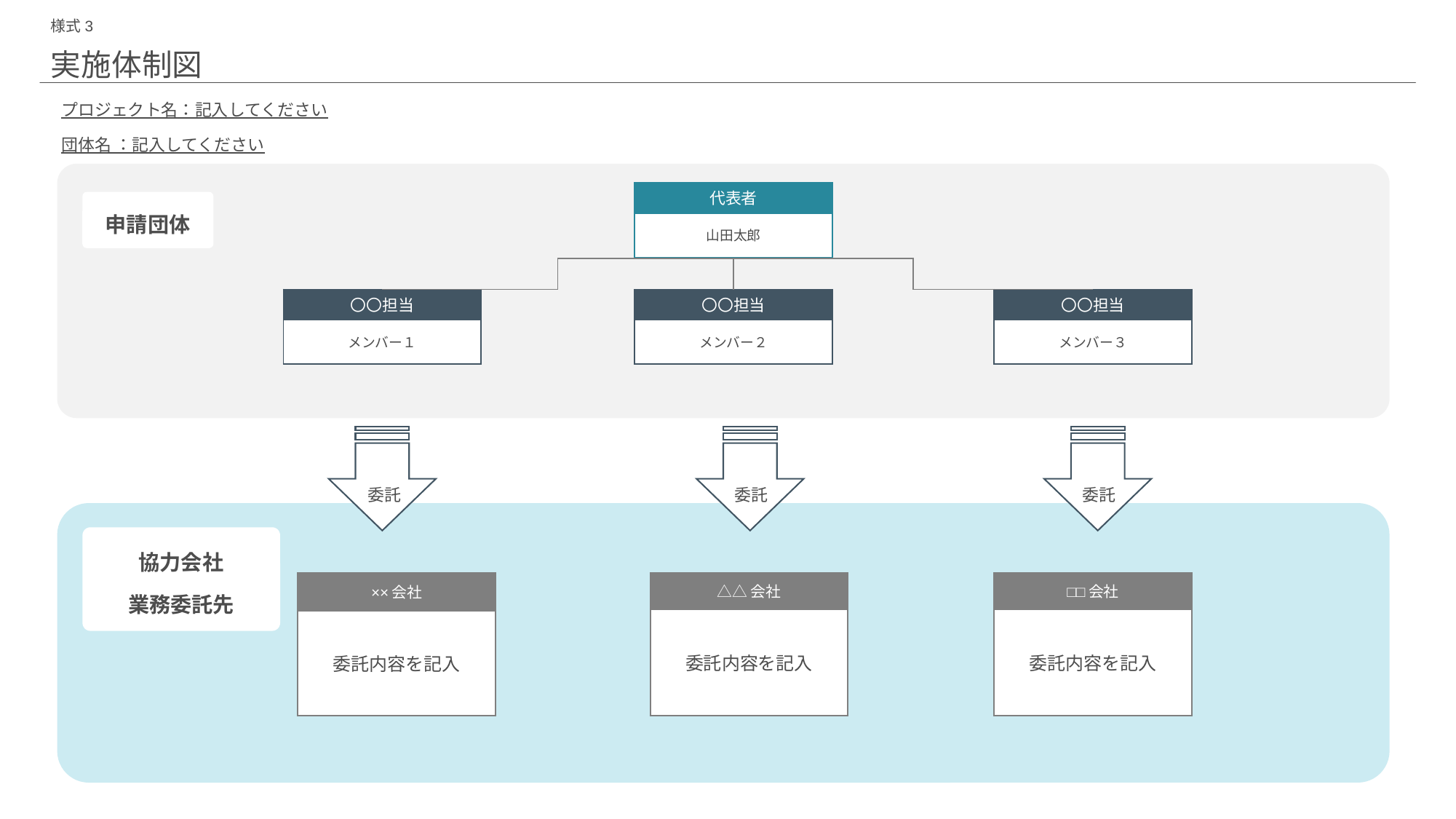

様式3
# 実施体制図
プロジェクト名：記入してください
団体名 ：記入してください

| 代表者 |
| --- |
| 山田太郎 |
申請団体
| 〇〇担当 |
| --- |
| メンバー１ |
| 〇〇担当 |
| --- |
| メンバー３ |
| 〇〇担当 |
| --- |
| メンバー２ |

委託
委託
委託

協力会社
業務委託先
| ××会社 |
| --- |
| 委託内容を記入 |
| △△会社 |
| --- |
| 委託内容を記入 |
| □□会社 |
| --- |
| 委託内容を記入 |